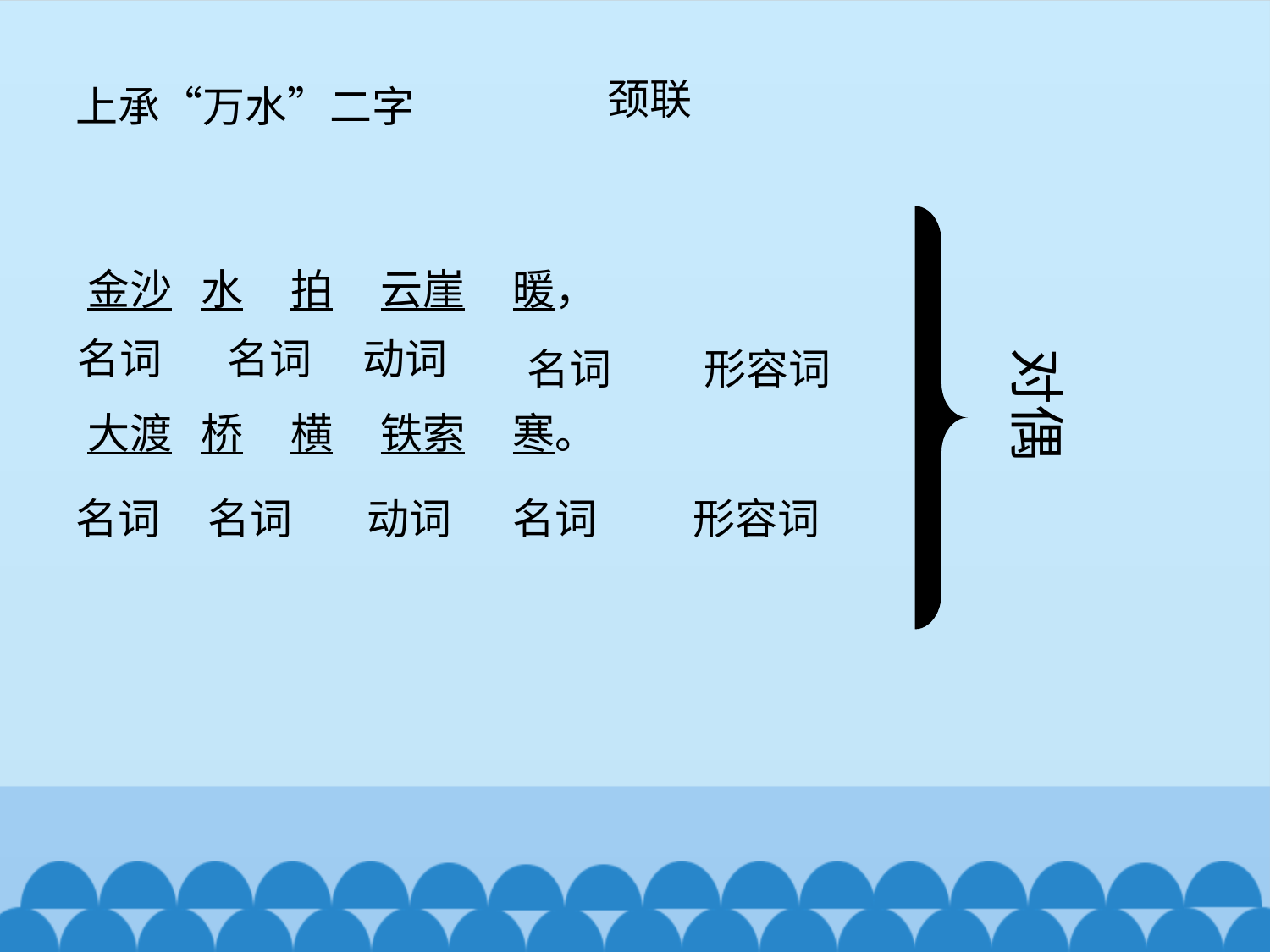

颈联
上承“万水”二字

金沙   水     拍     云崖     暖，

大渡   桥     横     铁索     寒。

名词
名词
动词
名词
形容词
对偶
名词
名词
动词
名词
形容词